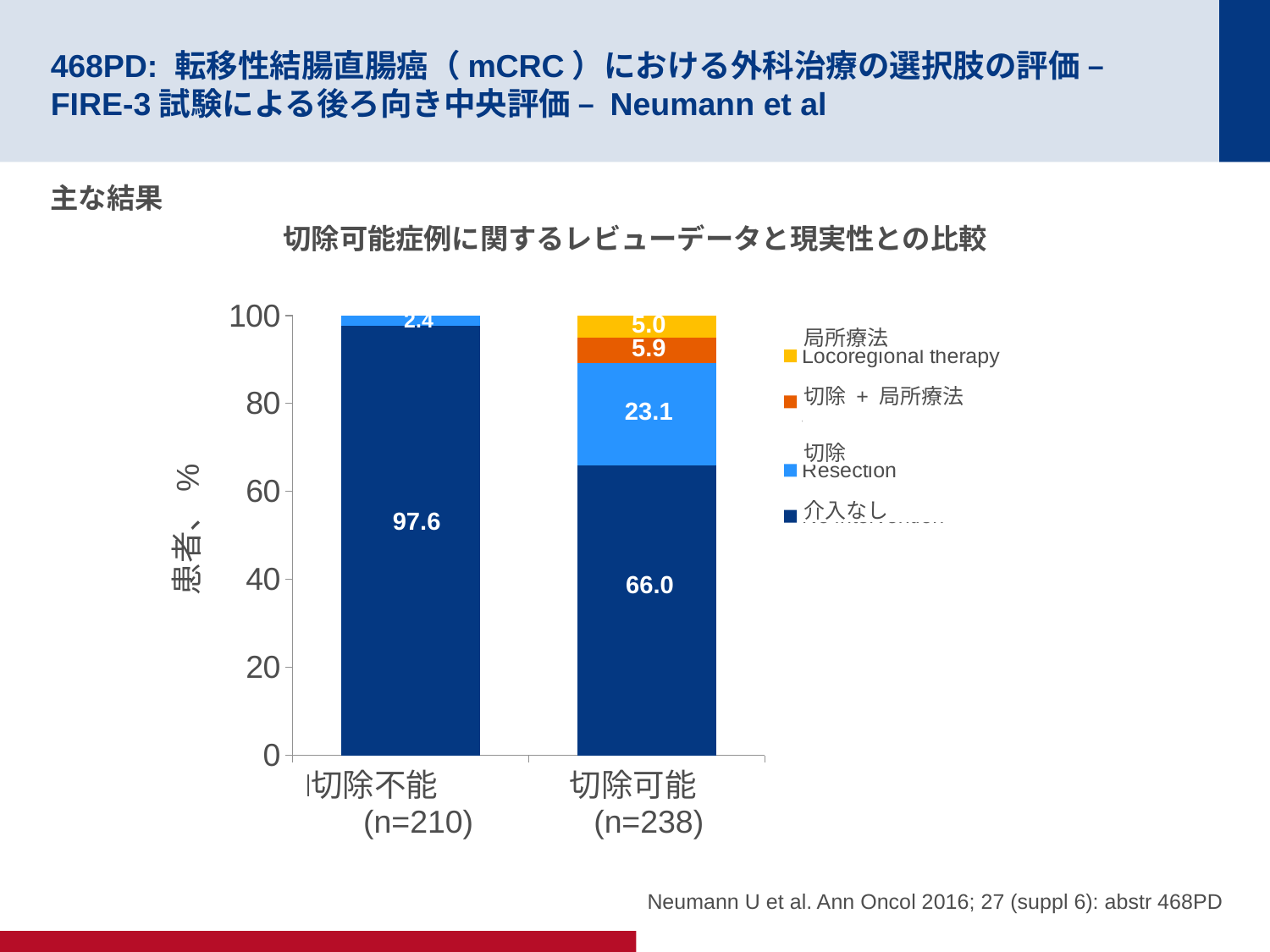

# 468PD: 転移性結腸直腸癌（mCRC）における外科治療の選択肢の評価 – FIRE-3試験による後ろ向き中央評価 – Neumann et al
主な結果
切除可能症例に関するレビューデータと現実性との比較

### Chart

| Category | No intervention | Resection | Resection + locoregional therapy | Locoregional therapy |
|---|---|---|---|---|
| Non-resectable (n=210) | 97.6 | 2.4 | None | None |
| Resectable (n=238) | 66.0 | 23.1 | 5.9 | 5.0 |
患者、%
2.4
5.0
局所療法
5.9
切除 + 局所療法

切除
23.1
介入なし
97.6
66.0
切除不能 (n=210)
切除可能 (n=238)
Neumann U et al. Ann Oncol 2016; 27 (suppl 6): abstr 468PD